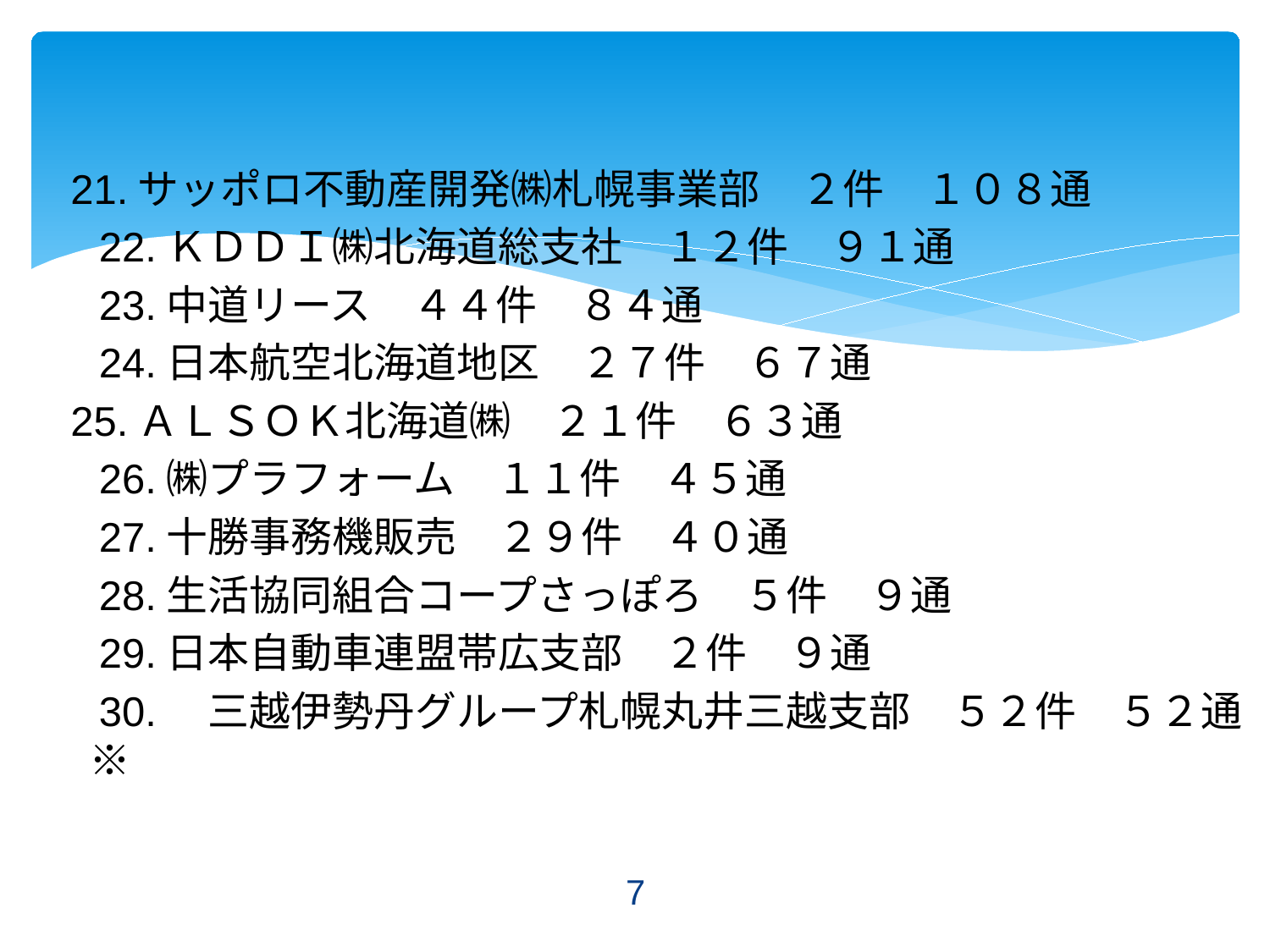

21.サッポロ不動産開発㈱札幌事業部　２件　１０８通
　22.ＫＤＤＩ㈱北海道総支社　１２件　９１通
　23.中道リース　４４件　８４通
　24.日本航空北海道地区　２７件　６７通
  25.ＡＬＳＯＫ北海道㈱　２１件　６３通
　26.㈱プラフォーム　１１件　４５通
　27.十勝事務機販売　２９件　４０通
　28.生活協同組合コープさっぽろ　５件　９通
　29.日本自動車連盟帯広支部　２件　９通
　30.　三越伊勢丹グループ札幌丸井三越支部　５２件　５２通　※
7